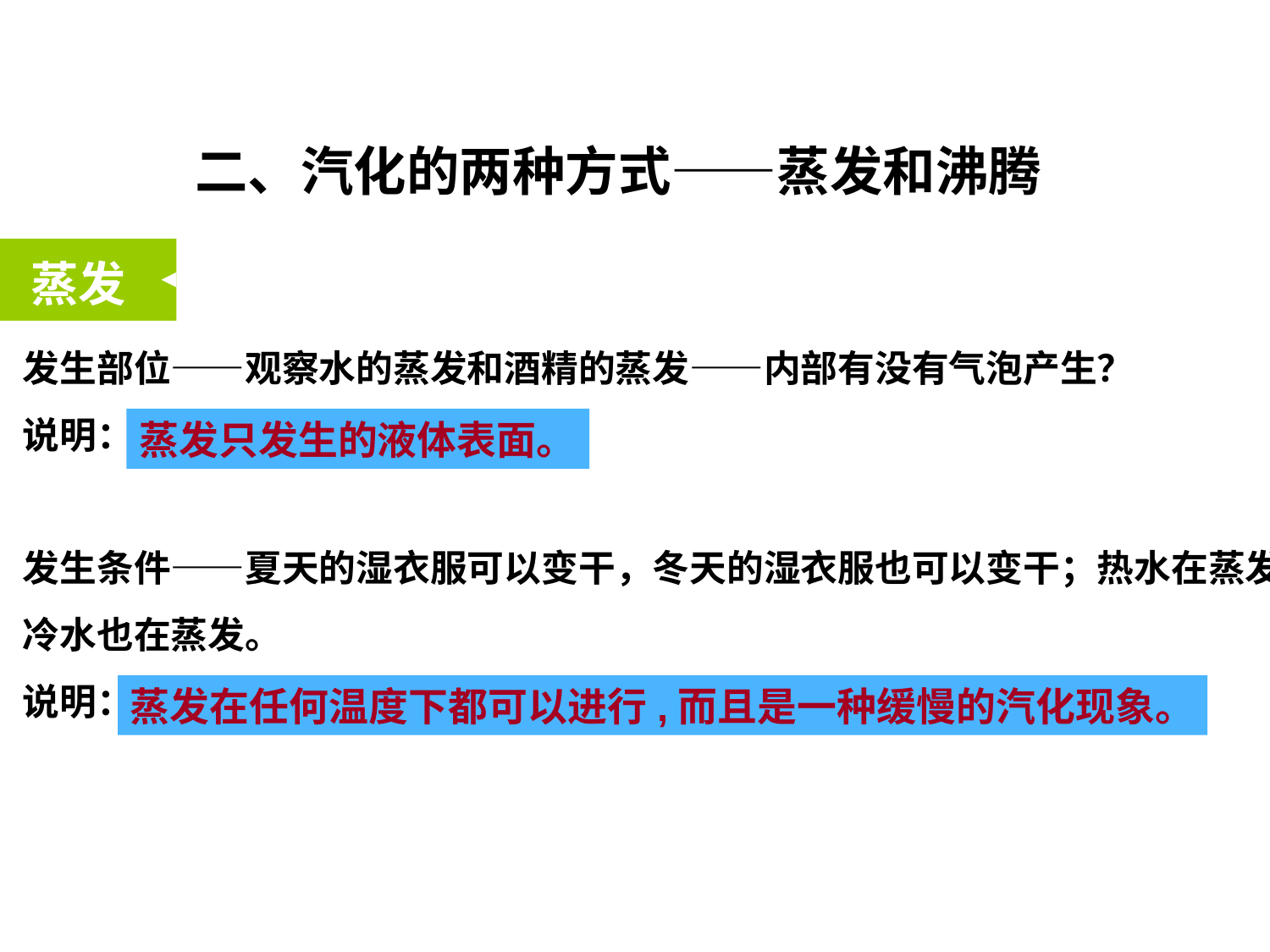

二、汽化的两种方式——蒸发和沸腾

蒸发
发生部位——观察水的蒸发和酒精的蒸发——内部有没有气泡产生？
说明：

发生条件——夏天的湿衣服可以变干，冬天的湿衣服也可以变干；热水在蒸发，
冷水也在蒸发。
说明：

蒸发只发生的液体表面。
蒸发在任何温度下都可以进行,而且是一种缓慢的汽化现象。